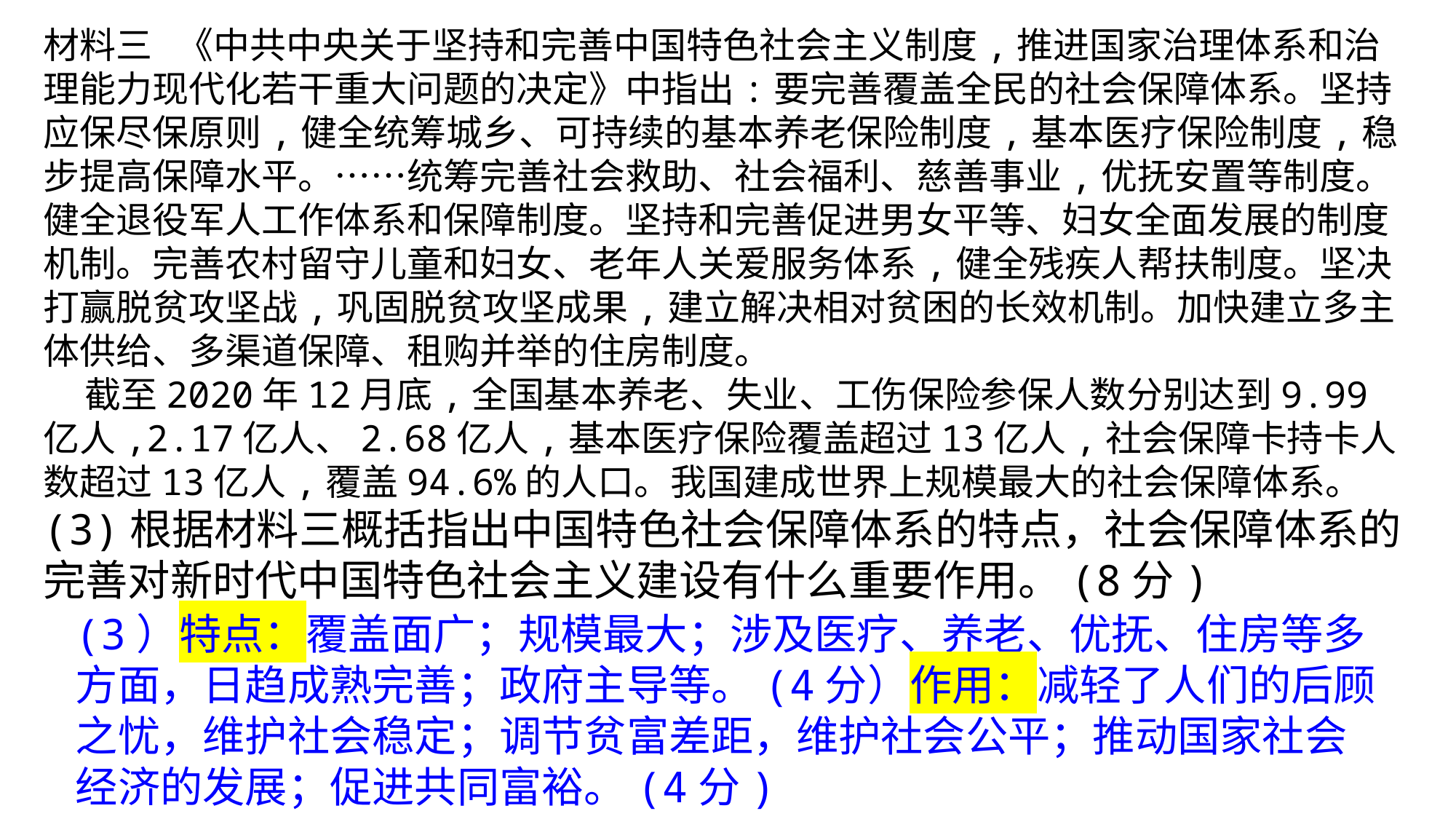

材料三   《中共中央关于坚持和完善中国特色社会主义制度,推进国家治理体系和治理能力现代化若干重大问题的决定》中指出:要完善覆盖全民的社会保障体系。坚持应保尽保原则,健全统筹城乡、可持续的基本养老保险制度,基本医疗保险制度,稳步提高保障水平。……统筹完善社会救助、社会福利、慈善事业,优抚安置等制度。健全退役军人工作体系和保障制度。坚持和完善促进男女平等、妇女全面发展的制度机制。完善农村留守儿童和妇女、老年人关爱服务体系,健全残疾人帮扶制度。坚决打赢脱贫攻坚战,巩固脱贫攻坚成果,建立解决相对贫困的长效机制。加快建立多主体供给、多渠道保障、租购并举的住房制度。
    截至2020年12月底,全国基本养老、失业、工伤保险参保人数分别达到9.99亿人,2.17亿人、2.68亿人,基本医疗保险覆盖超过13亿人,社会保障卡持卡人数超过13亿人,覆盖94.6%的人口。我国建成世界上规模最大的社会保障体系。
(3)根据材料三概括指出中国特色社会保障体系的特点，社会保障体系的完善对新时代中国特色社会主义建设有什么重要作用。(8分)
(3）特点：覆盖面广；规模最大；涉及医疗、养老、优抚、住房等多方面，日趋成熟完善；政府主导等。(4分）作用：减轻了人们的后顾之忧，维护社会稳定；调节贫富差距，维护社会公平；推动国家社会经济的发展；促进共同富裕。(4分)